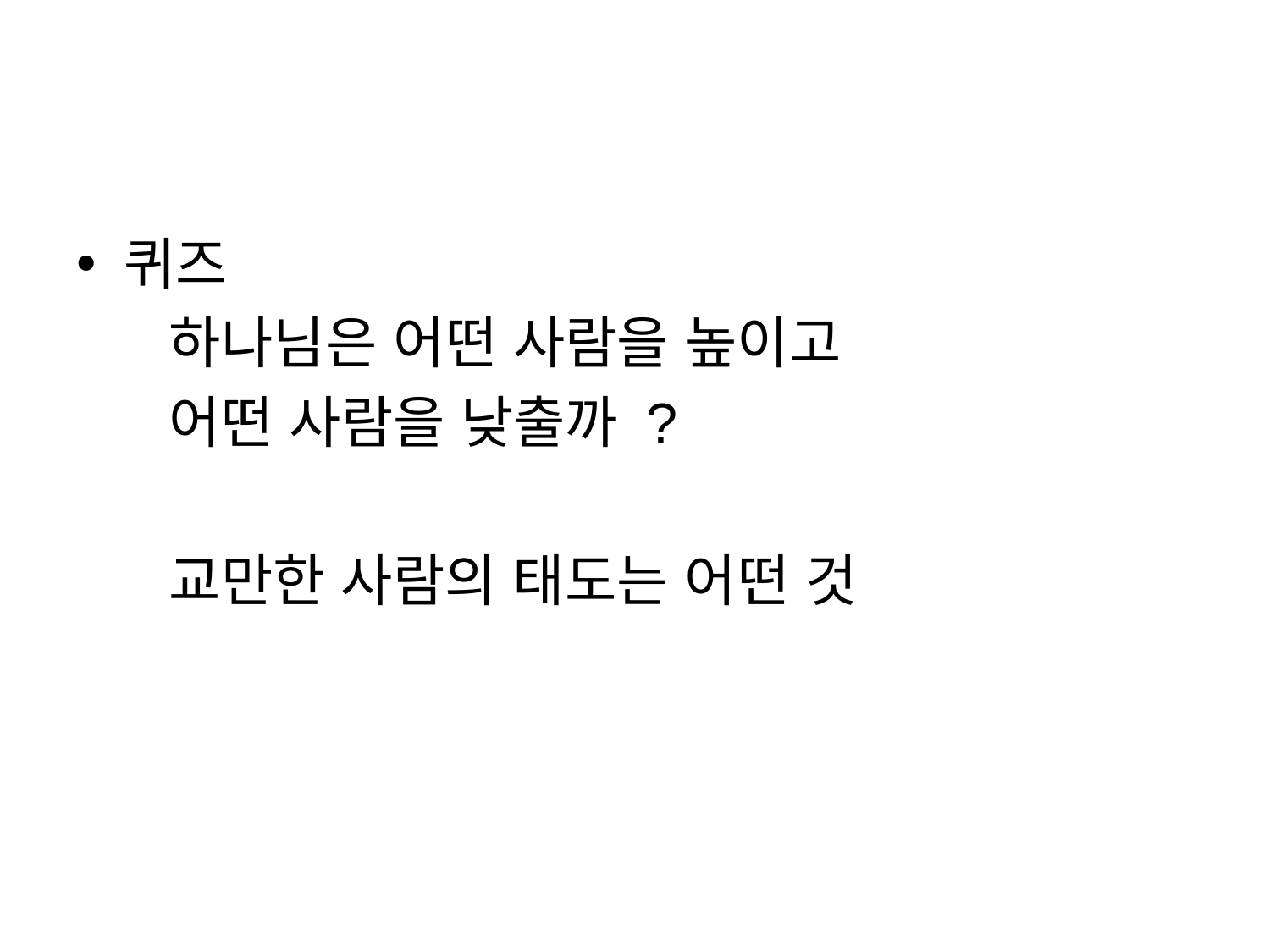

#
퀴즈
     하나님은 어떤 사람을 높이고
     어떤 사람을 낮출까 ?

     교만한 사람의 태도는 어떤 것